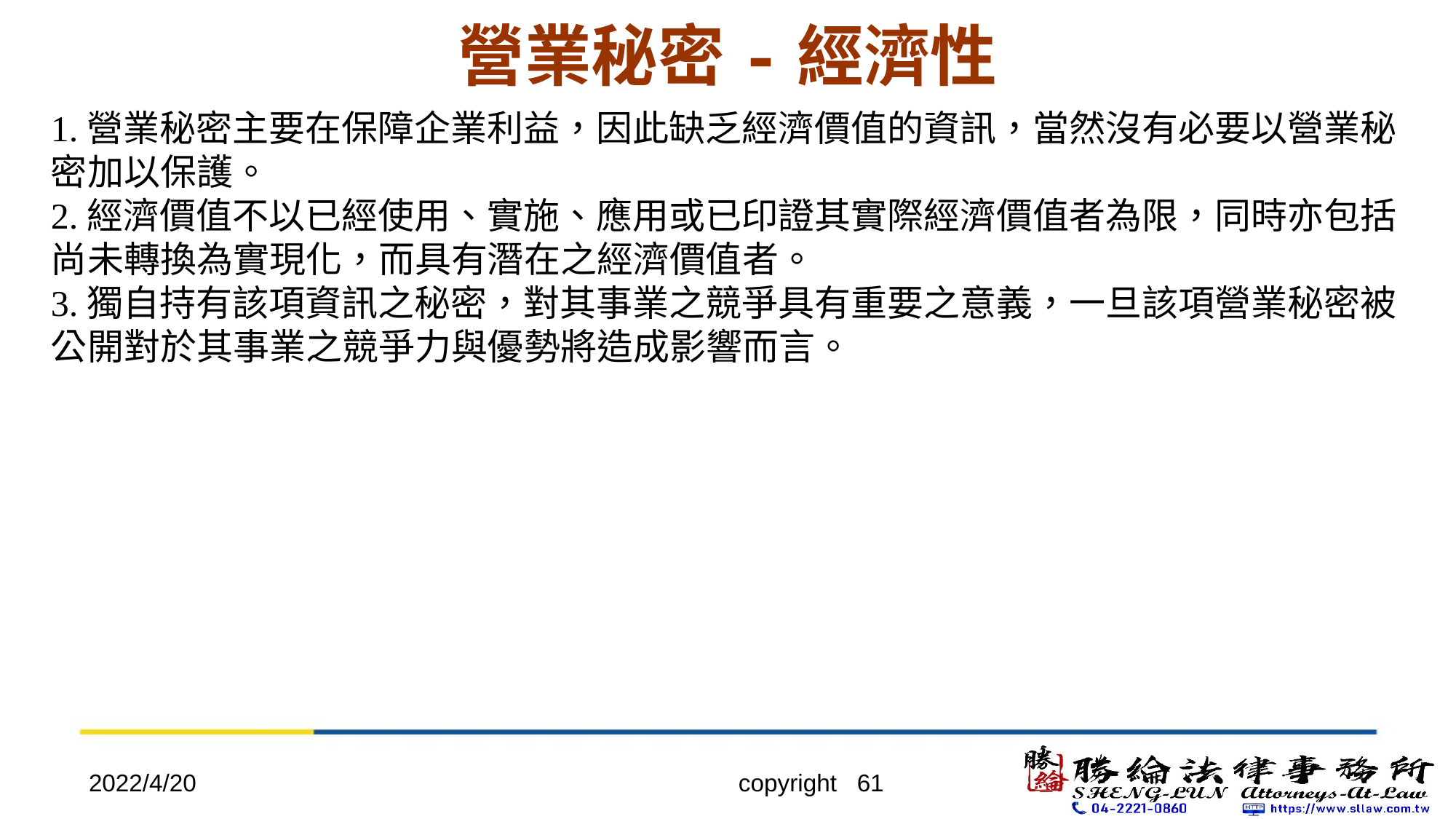

# 營業秘密-經濟性
1.營業秘密主要在保障企業利益，因此缺乏經濟價值的資訊，當然沒有必要以營業秘密加以保護。
2.經濟價值不以已經使用、實施、應用或已印證其實際經濟價值者為限，同時亦包括尚未轉換為實現化，而具有潛在之經濟價值者。
3.獨自持有該項資訊之秘密，對其事業之競爭具有重要之意義，一旦該項營業秘密被公開對於其事業之競爭力與優勢將造成影響而言。

2022/4/20
copyright   61